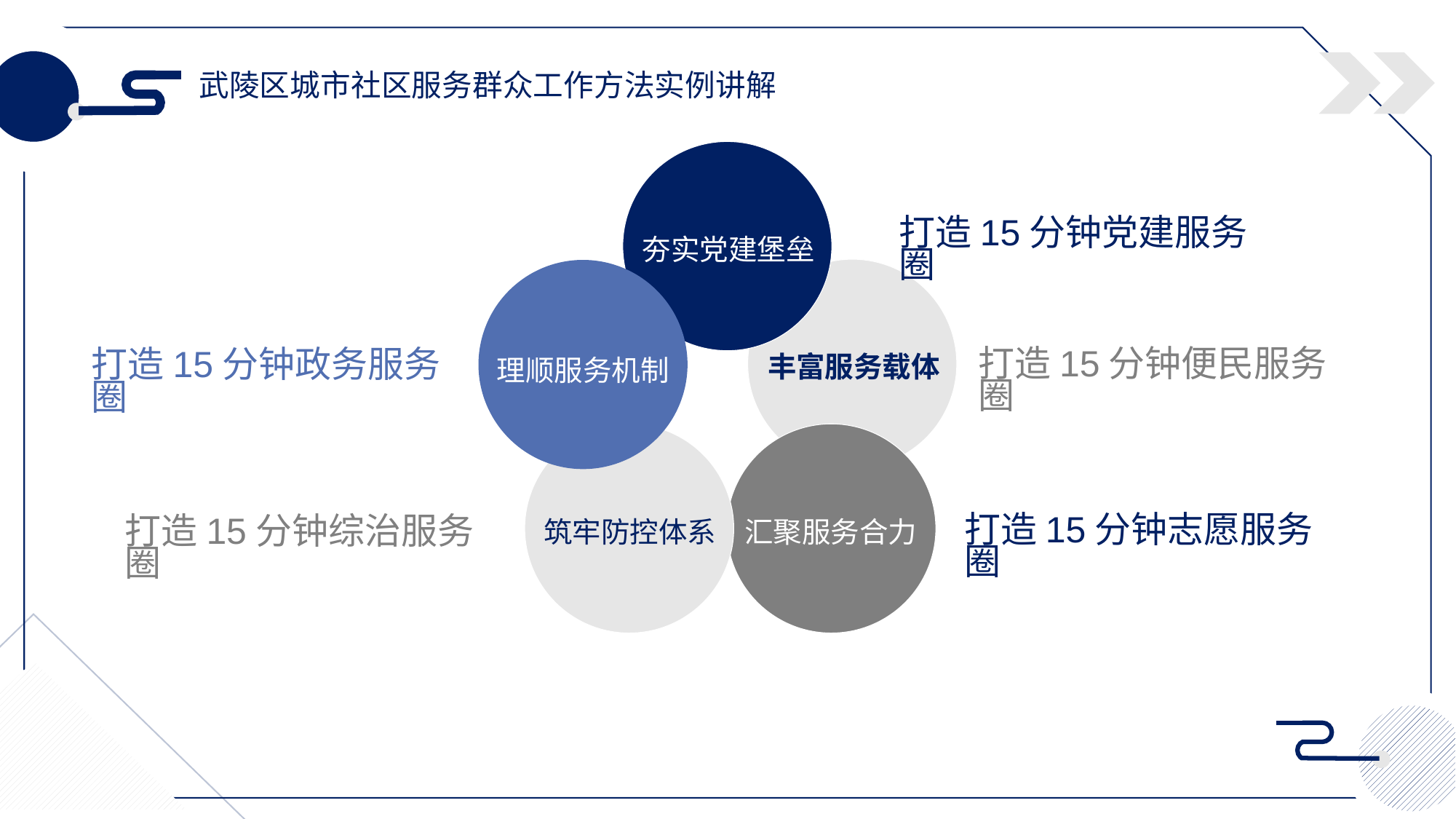

武陵区城市社区服务群众工作方法实例讲解

夯实党建堡垒
打造15分钟党建服务圈

丰富服务载体
理顺服务机制
打造15分钟便民服务圈
打造15分钟政务服务圈

筑牢防控体系
汇聚服务合力
打造15分钟志愿服务圈
打造15分钟综治服务圈